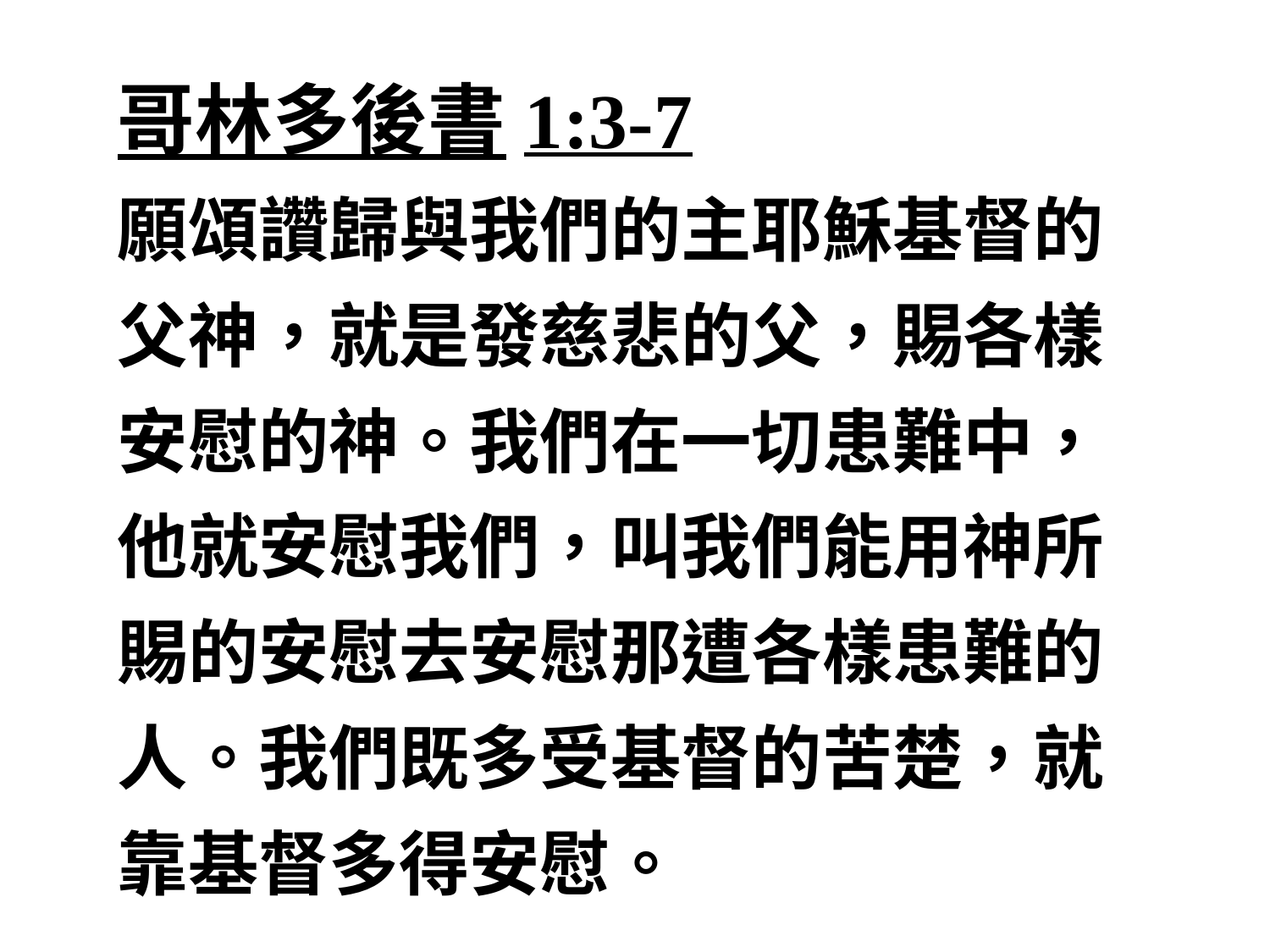

哥林多後書1:3-7
願頌讚歸與我們的主耶穌基督的父神，就是發慈悲的父，賜各樣安慰的神。我們在一切患難中，他就安慰我們，叫我們能用神所賜的安慰去安慰那遭各樣患難的人。我們既多受基督的苦楚，就靠基督多得安慰。